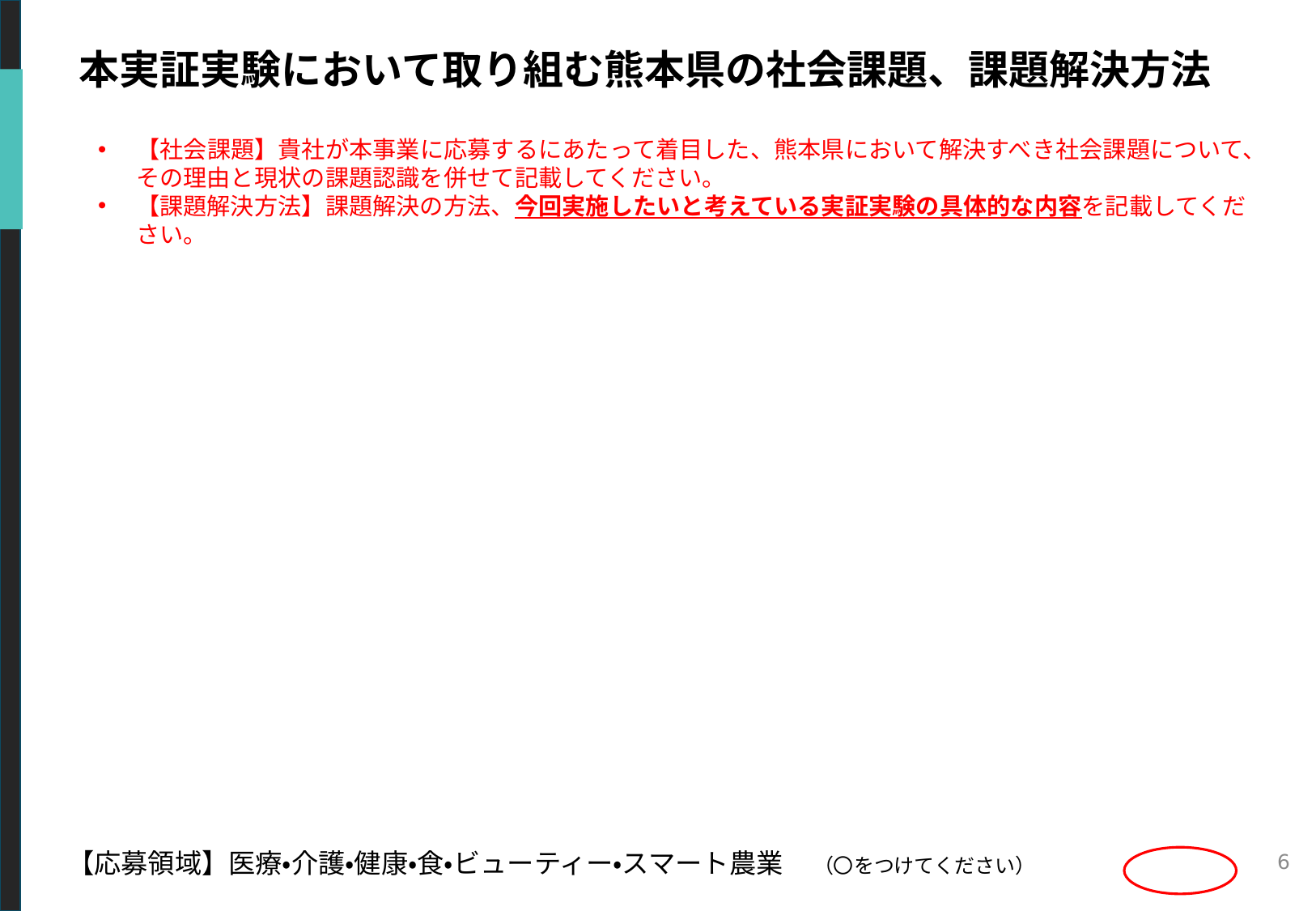

本実証実験において取り組む熊本県の社会課題、課題解決方法

【社会課題】貴社が本事業に応募するにあたって着目した、熊本県において解決すべき社会課題について、その理由と現状の課題認識を併せて記載してください。
【課題解決方法】課題解決の方法、今回実施したいと考えている実証実験の具体的な内容を記載してください。

【応募領域】医療・介護・健康・食・ビューティー・スマート農業　（〇をつけてください）
6